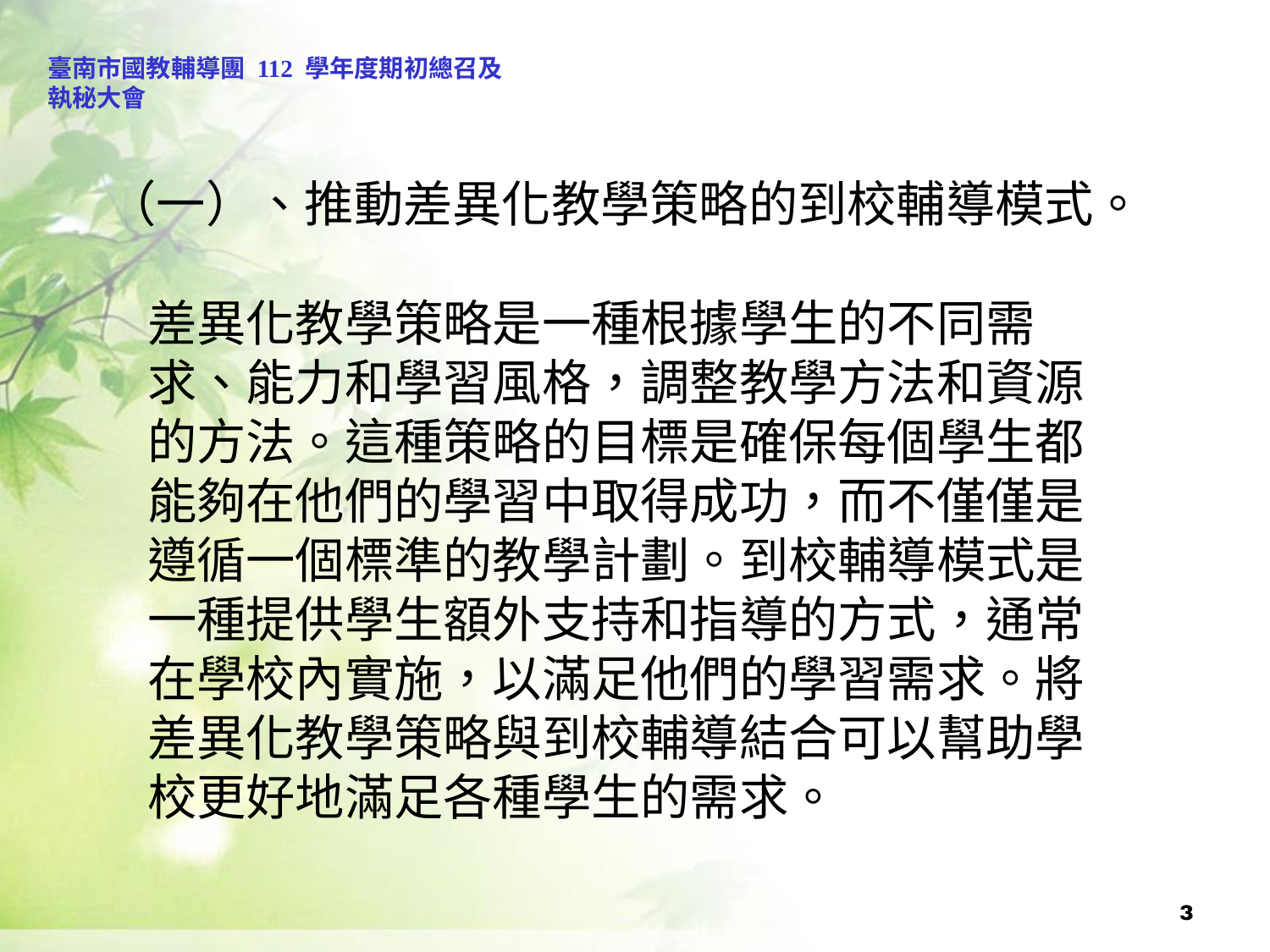

臺南市國教輔導團 112 學年度期初總召及執秘大會
（一）、推動差異化教學策略的到校輔導模式。
差異化教學策略是一種根據學生的不同需求、能力和學習風格，調整教學方法和資源的方法。這種策略的目標是確保每個學生都能夠在他們的學習中取得成功，而不僅僅是遵循一個標準的教學計劃。到校輔導模式是一種提供學生額外支持和指導的方式，通常在學校內實施，以滿足他們的學習需求。將差異化教學策略與到校輔導結合可以幫助學校更好地滿足各種學生的需求。
3